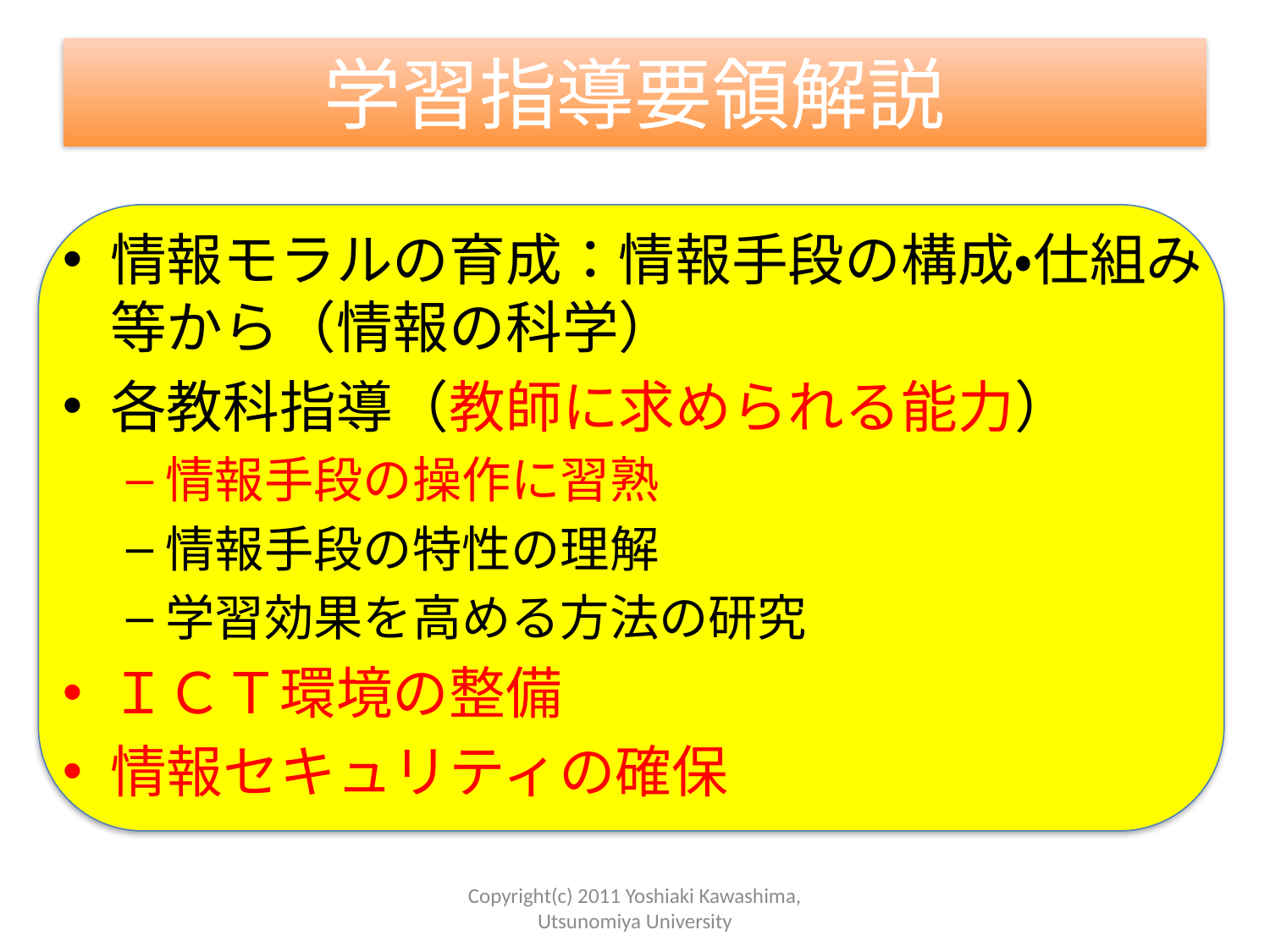

# 学習指導要領解説

情報モラルの育成：情報手段の構成・仕組み等から（情報の科学）
各教科指導（教師に求められる能力）
情報手段の操作に習熟
情報手段の特性の理解
学習効果を高める方法の研究
ＩＣＴ環境の整備
情報セキュリティの確保
Copyright(c) 2011 Yoshiaki Kawashima, Utsunomiya University